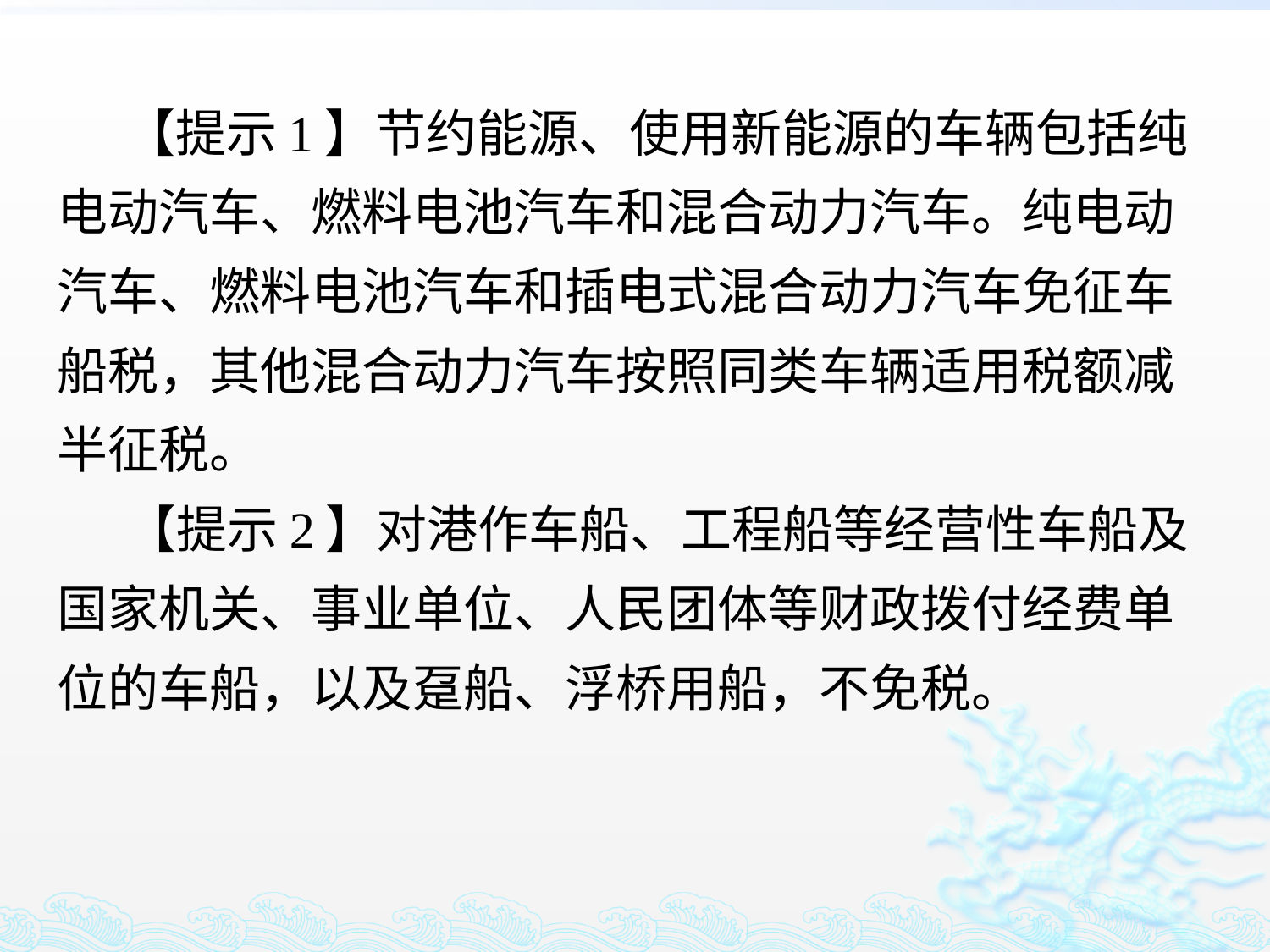

【提示1】节约能源、使用新能源的车辆包括纯电动汽车、燃料电池汽车和混合动力汽车。纯电动汽车、燃料电池汽车和插电式混合动力汽车免征车船税，其他混合动力汽车按照同类车辆适用税额减半征税。
      【提示2】对港作车船、工程船等经营性车船及国家机关、事业单位、人民团体等财政拨付经费单位的车船，以及趸船、浮桥用船，不免税。